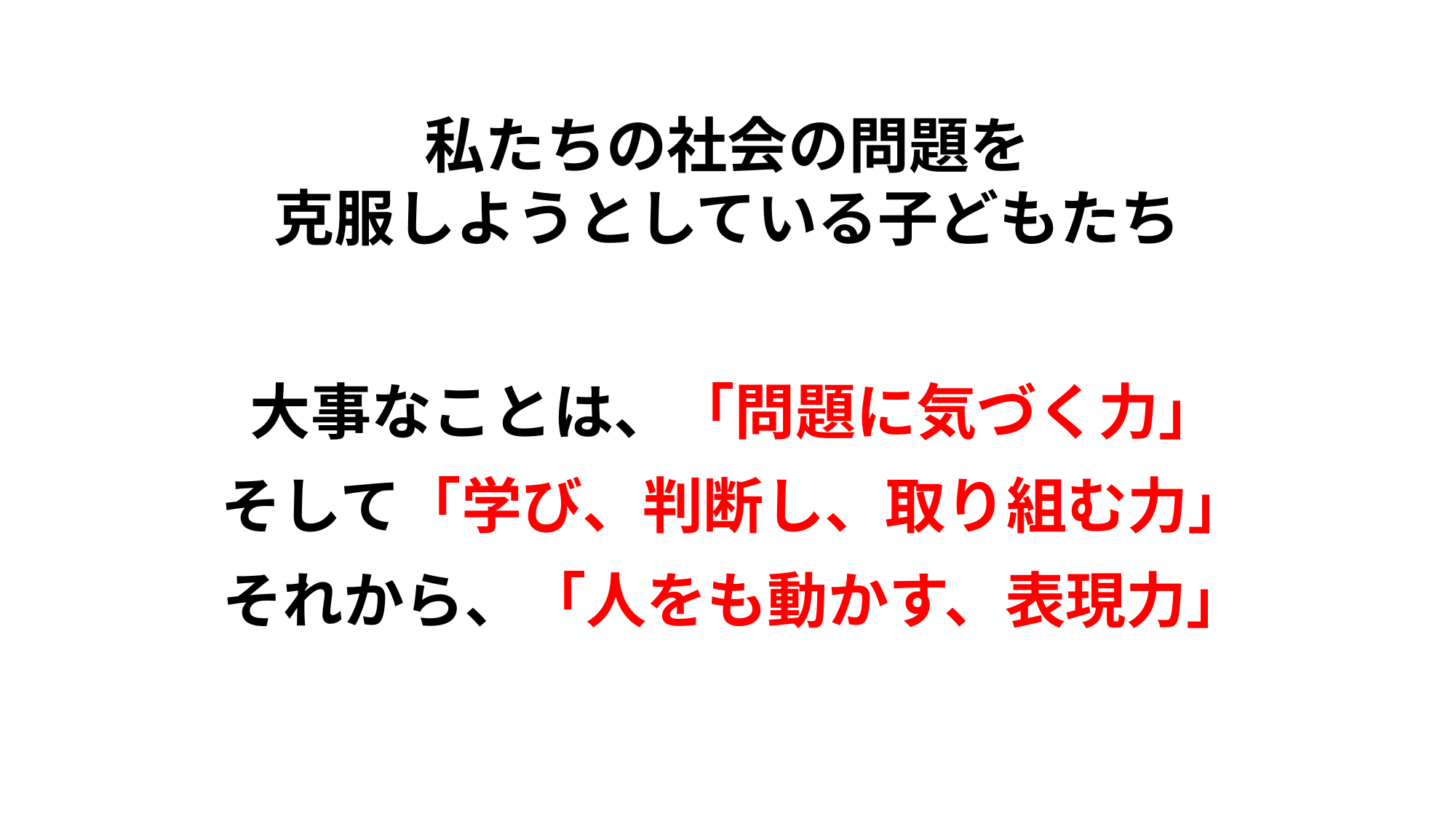

私たちの社会の問題を
克服しようとしている子どもたち
大事なことは、「問題に気づく力」

そして「学び、判断し、取り組む力」

それから、「人をも動かす、表現力」